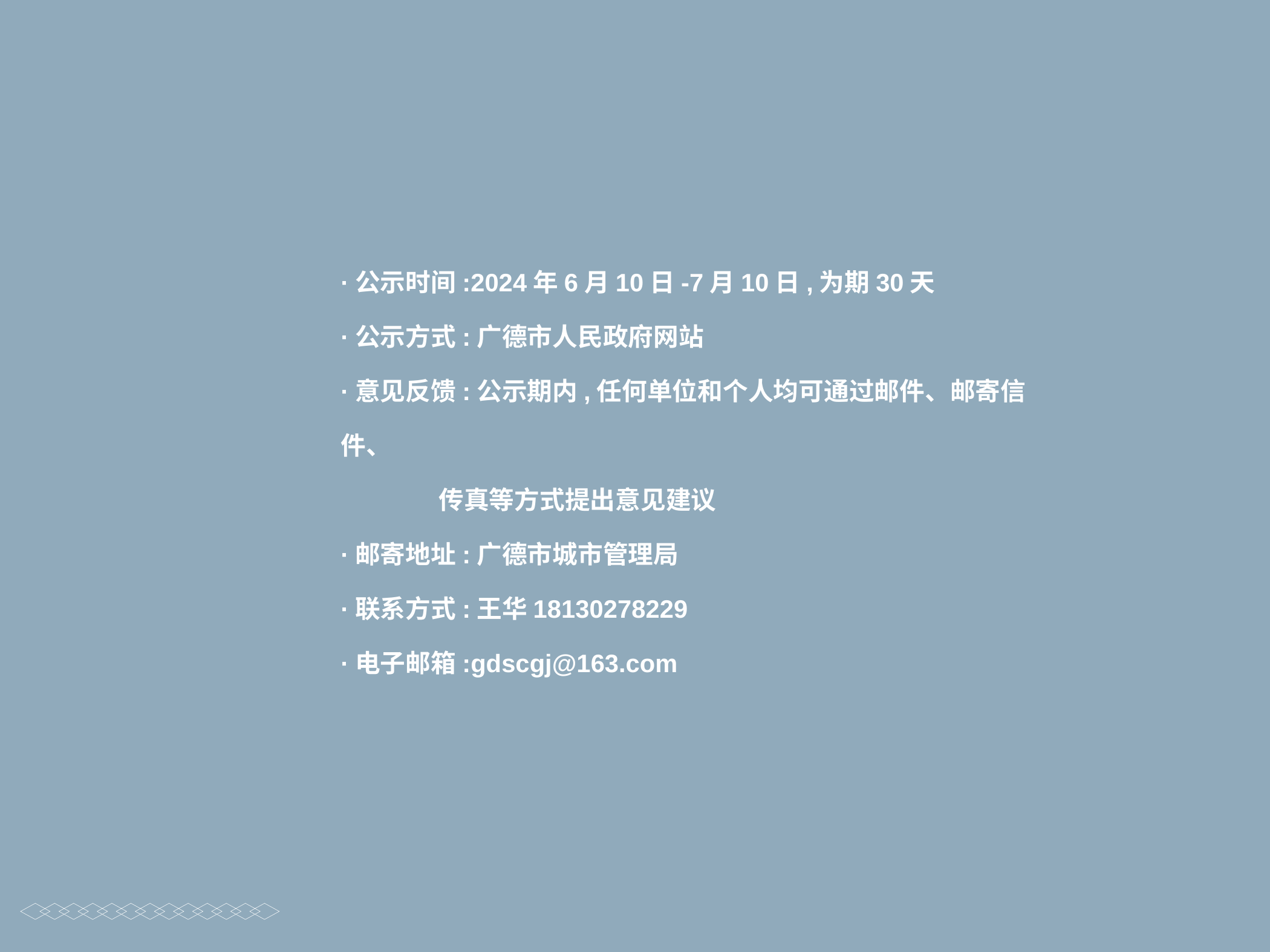

·公示时间:2024年6月10日-7月10日,为期30天
·公示方式:广德市人民政府网站
·意见反馈:公示期内,任何单位和个人均可通过邮件、邮寄信件、
                传真等方式提出意见建议
·邮寄地址:广德市城市管理局
·联系方式:王华18130278229
·电子邮箱:gdscgj@163.com